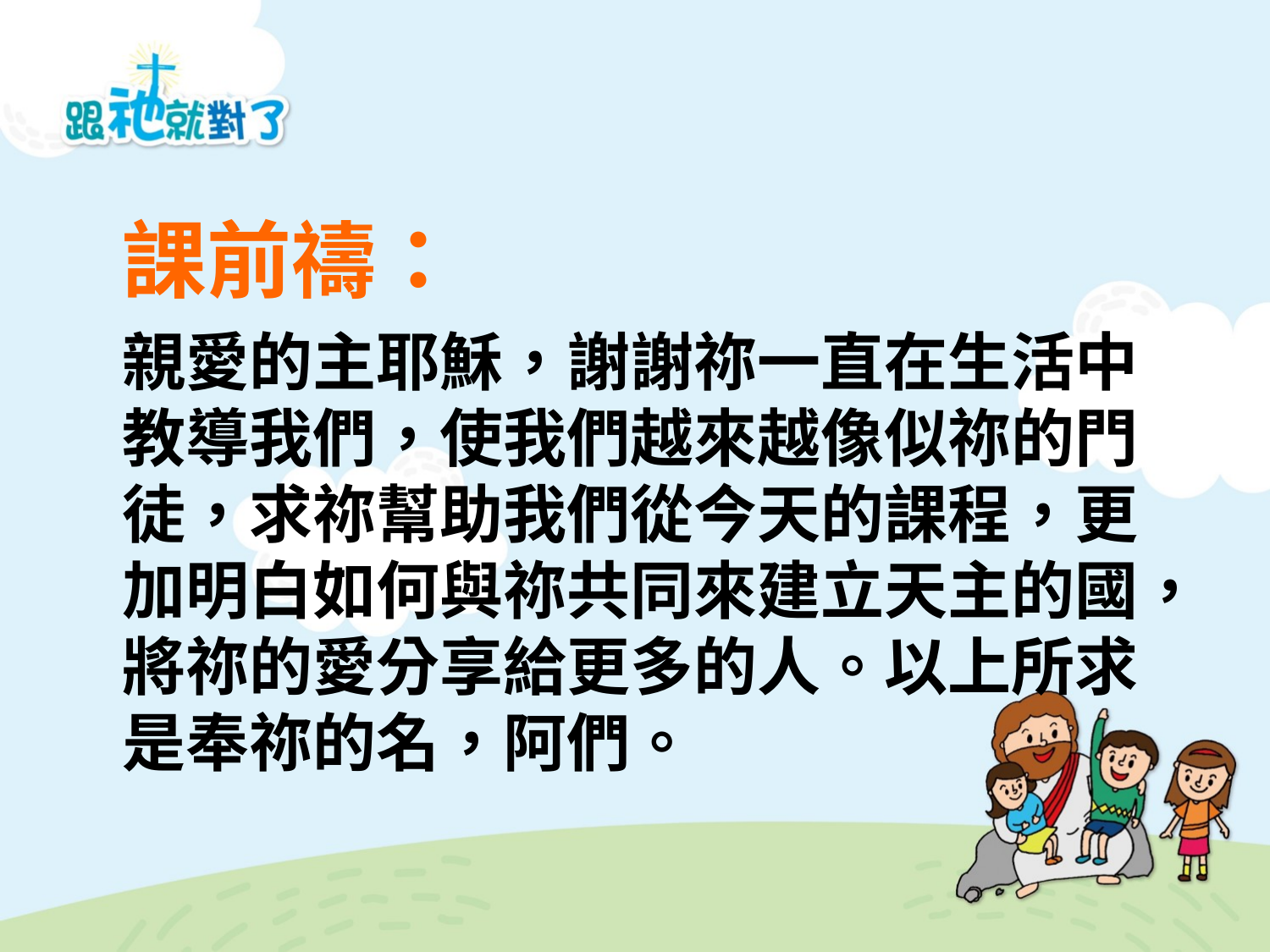

課前禱：
親愛的主耶穌，謝謝祢一直在生活中教導我們，使我們越來越像似祢的門徒，求祢幫助我們從今天的課程，更加明白如何與祢共同來建立天主的國，將祢的愛分享給更多的人。以上所求是奉祢的名，阿們。